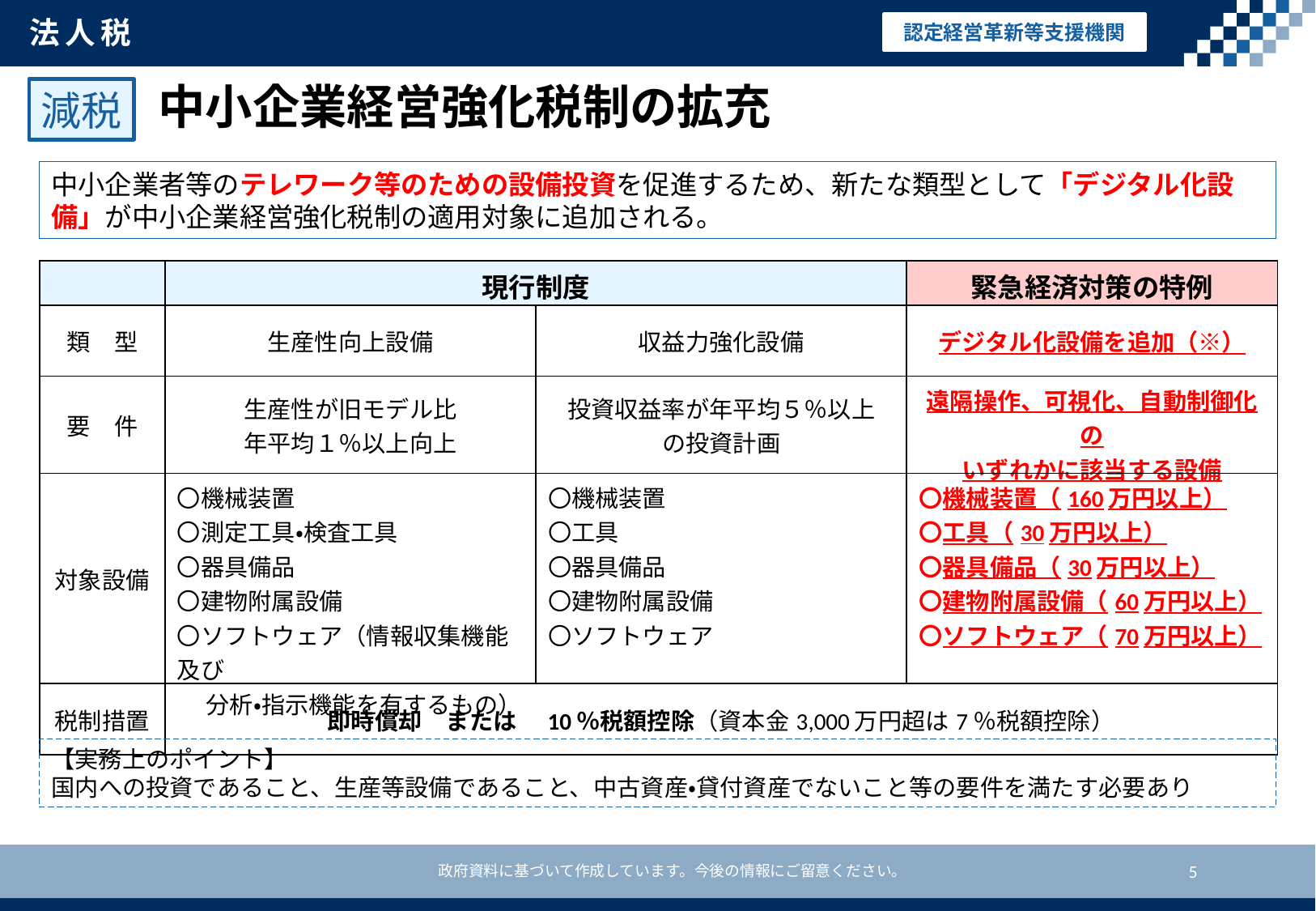

法人税
認定経営革新等支援機関
中小企業経営強化税制の拡充
減税
中小企業者等のテレワーク等のための設備投資を促進するため、新たな類型として「デジタル化設備」が中小企業経営強化税制の適用対象に追加される。
|  | 現行制度 |  | 緊急経済対策の特例 |
| --- | --- | --- | --- |
| 類　型 | 生産性向上設備 | 収益力強化設備 | デジタル化設備を追加（※） |
| 要　件 | 生産性が旧モデル比 年平均１％以上向上 | 投資収益率が年平均５％以上 の投資計画 | 遠隔操作、可視化、自動制御化の いずれかに該当する設備 |
| 対象設備 | 〇機械装置 〇測定工具・検査工具 〇器具備品 〇建物附属設備 〇ソフトウェア（情報収集機能及び 　 分析・指示機能を有するもの） | 〇機械装置 〇工具 〇器具備品 〇建物附属設備 〇ソフトウェア | 〇機械装置（160万円以上） 〇工具（30万円以上） 〇器具備品（30万円以上） 〇建物附属設備（60万円以上） 〇ソフトウェア（70万円以上） |
| 税制措置 | 即時償却　または　10％税額控除（資本金3,000万円超は7％税額控除） |  |  |
【実務上のポイント】
国内への投資であること、生産等設備であること、中古資産・貸付資産でないこと等の要件を満たす必要あり
5